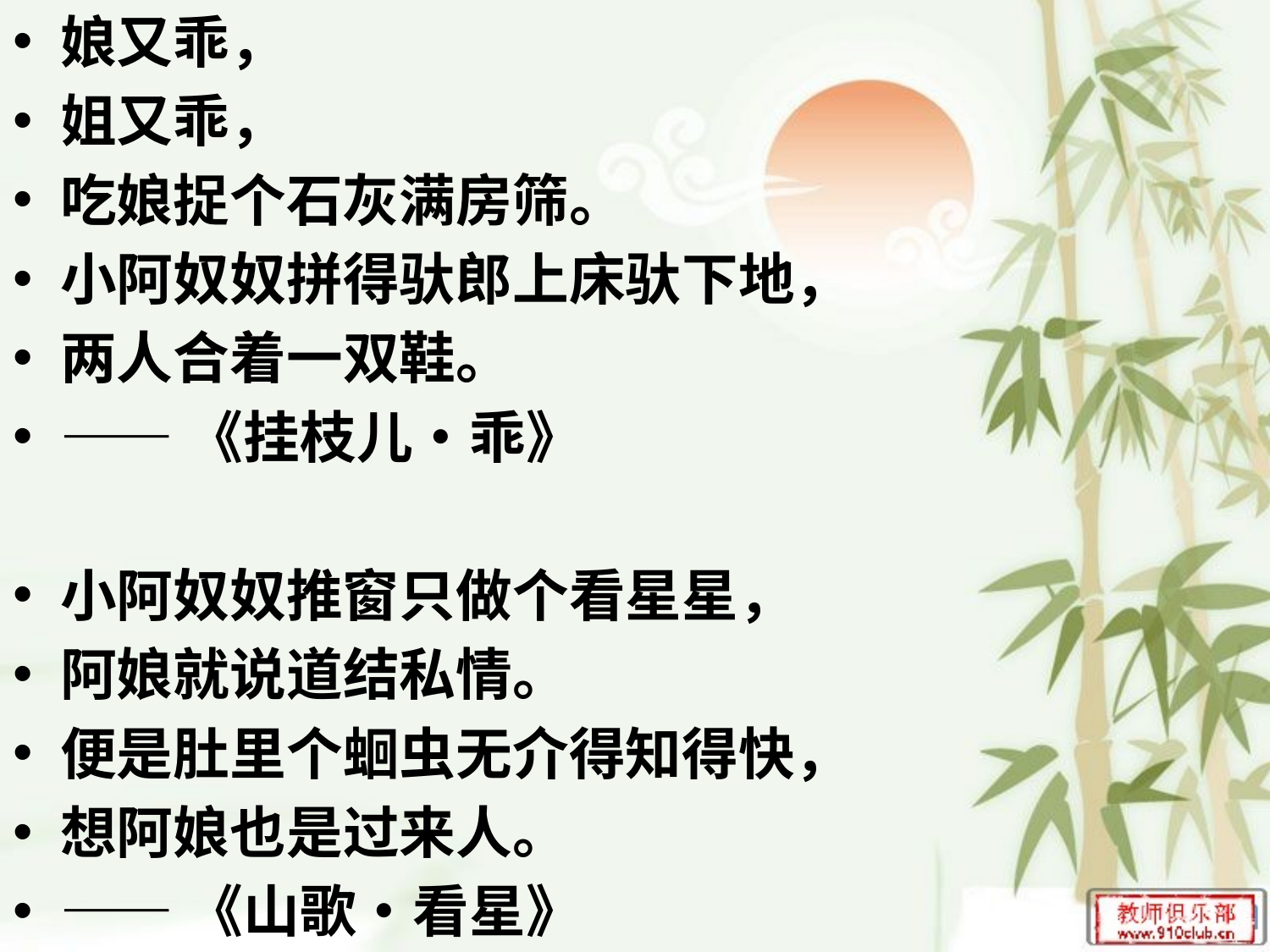

娘又乖，
姐又乖，
吃娘捉个石灰满房筛。
小阿奴奴拼得驮郎上床驮下地，
两人合着一双鞋。
——《挂枝儿•乖》

小阿奴奴推窗只做个看星星，
阿娘就说道结私情。
便是肚里个蛔虫无介得知得快，
想阿娘也是过来人。
——《山歌•看星》